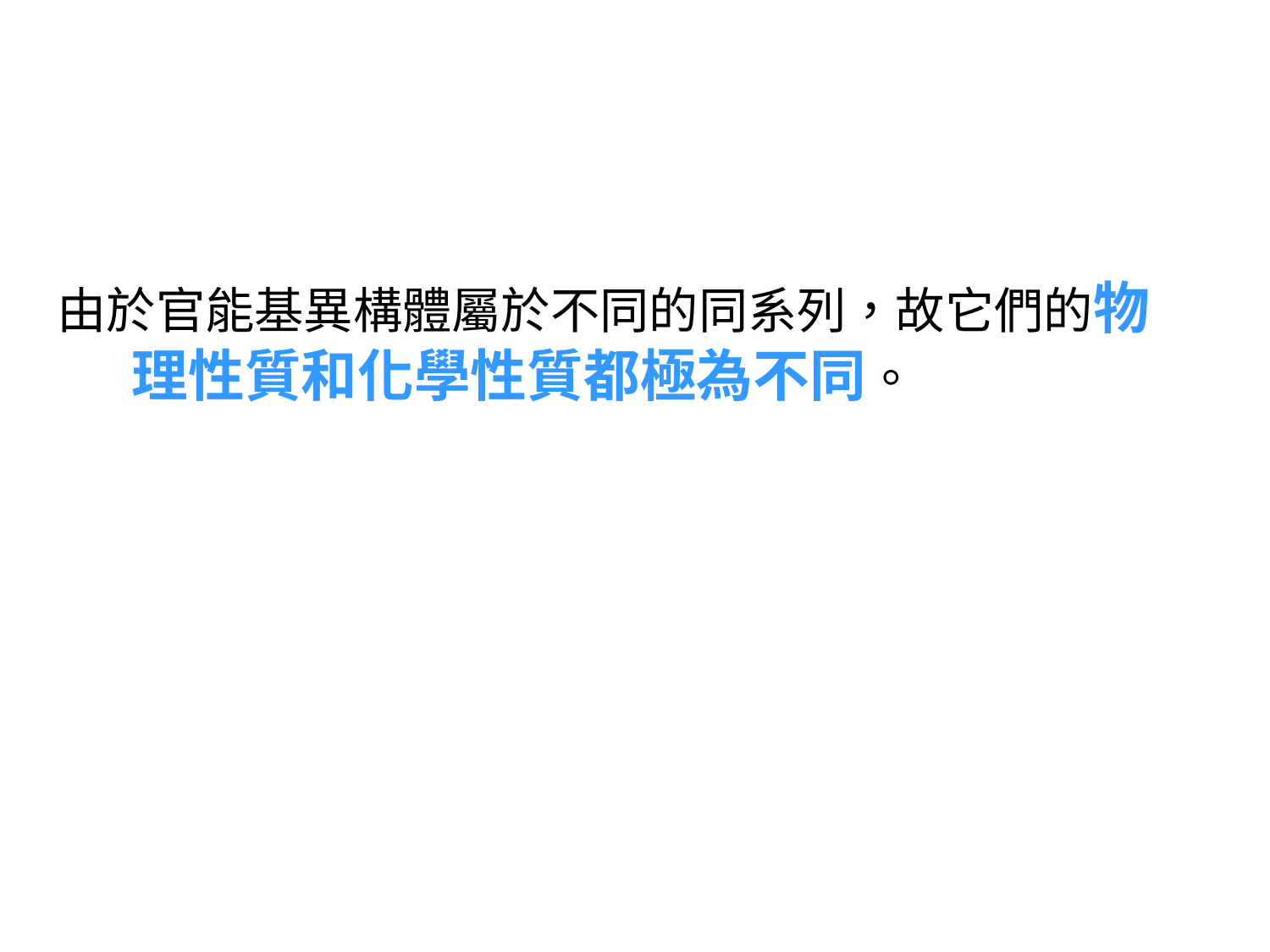

由於官能基異構體屬於不同的同系列，故它們的物理性質和化學性質都極為不同。